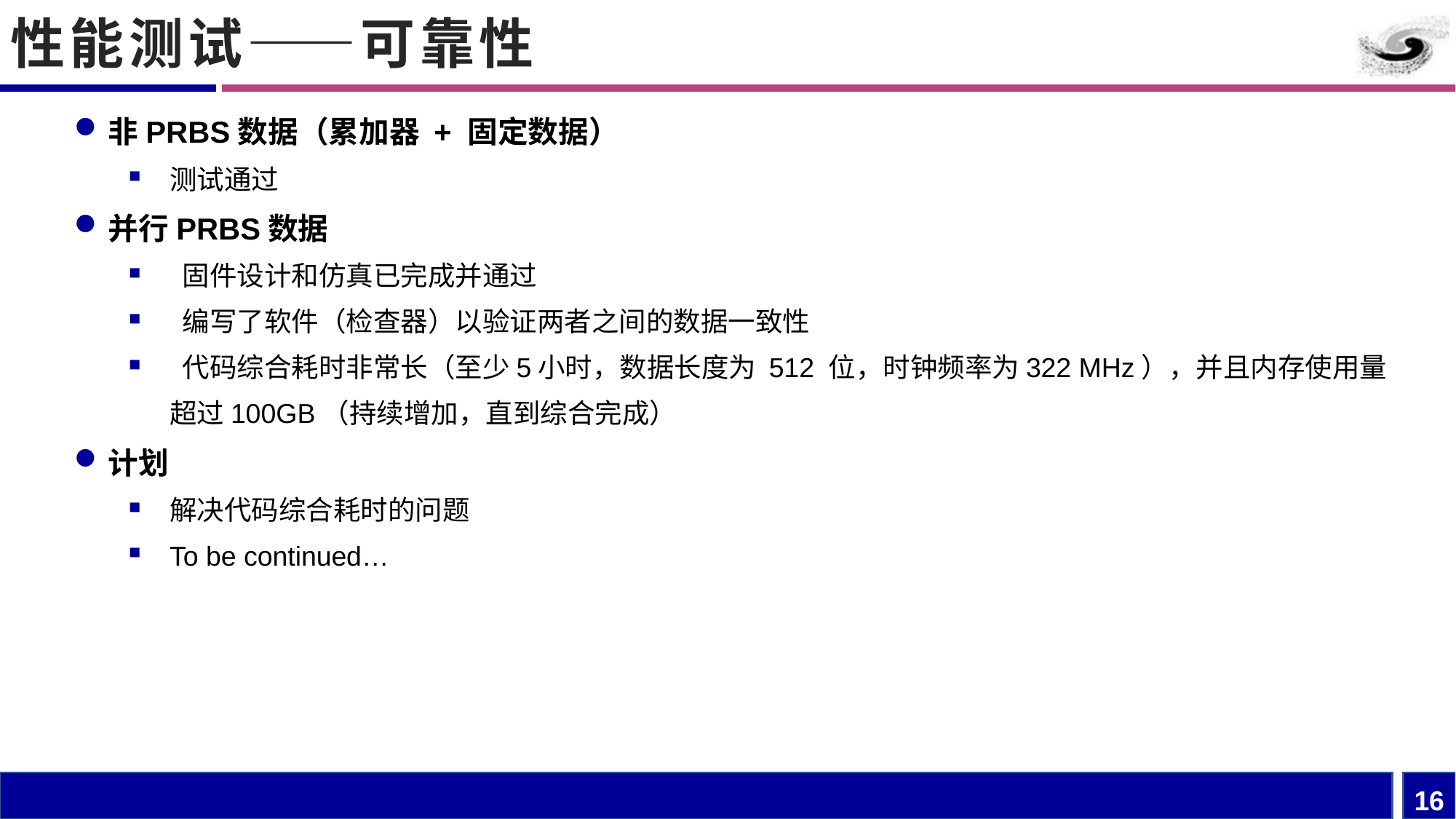

# 性能测试——可靠性
非PRBS数据（累加器 + 固定数据）
测试通过
并行PRBS数据
 固件设计和仿真已完成并通过
 编写了软件（检查器）以验证两者之间的数据一致性
 代码综合耗时非常长（至少5小时，数据长度为 512 位，时钟频率为322 MHz），并且内存使用量超过100GB（持续增加，直到综合完成）
计划
解决代码综合耗时的问题
To be continued…
16